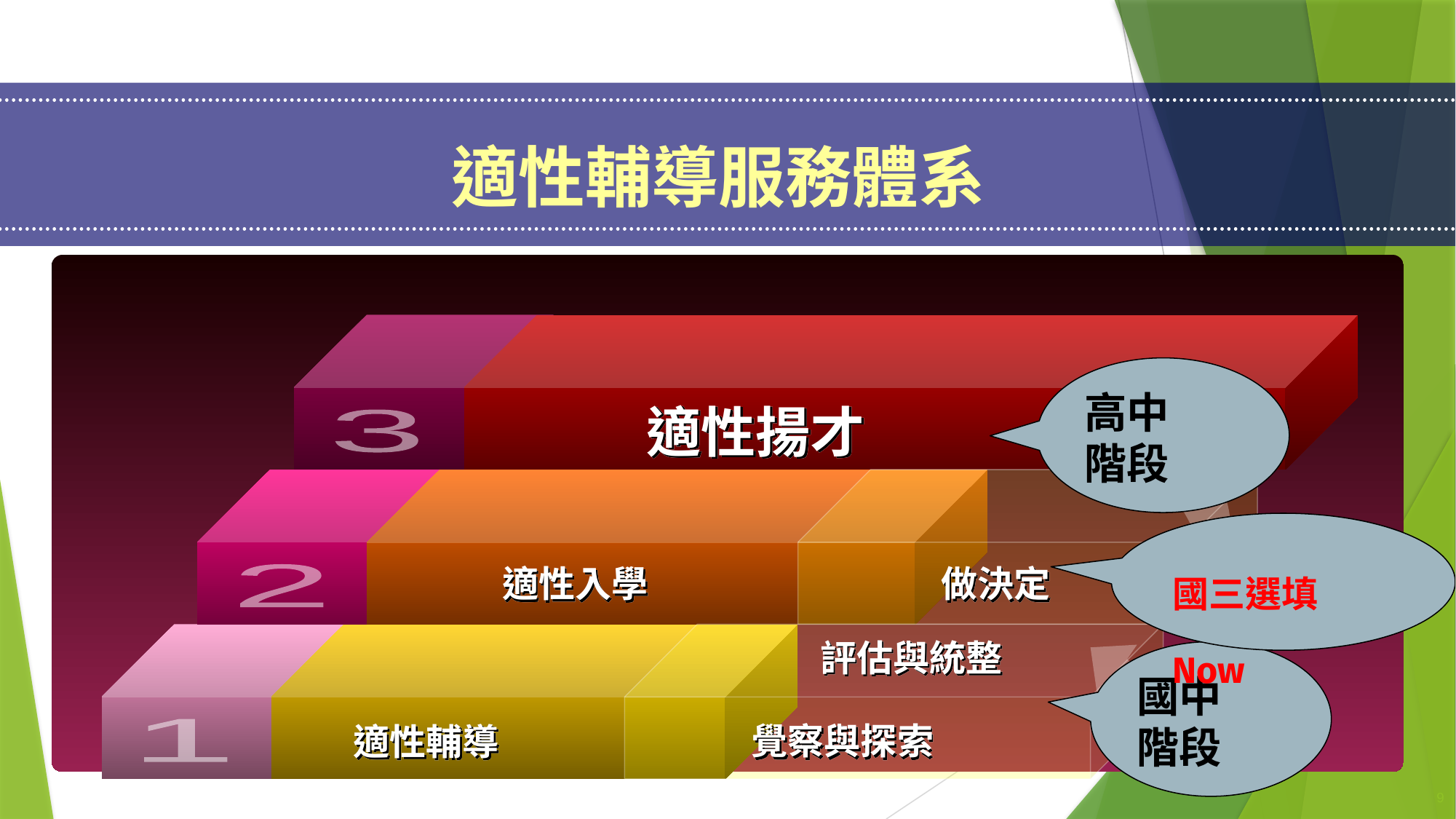

適性輔導服務體系

高中
階段
適性揚才
3

國三選填Now
適性入學
做決定
2

評估與統整
國中
階段

覺察與探索
適性輔導
1
9